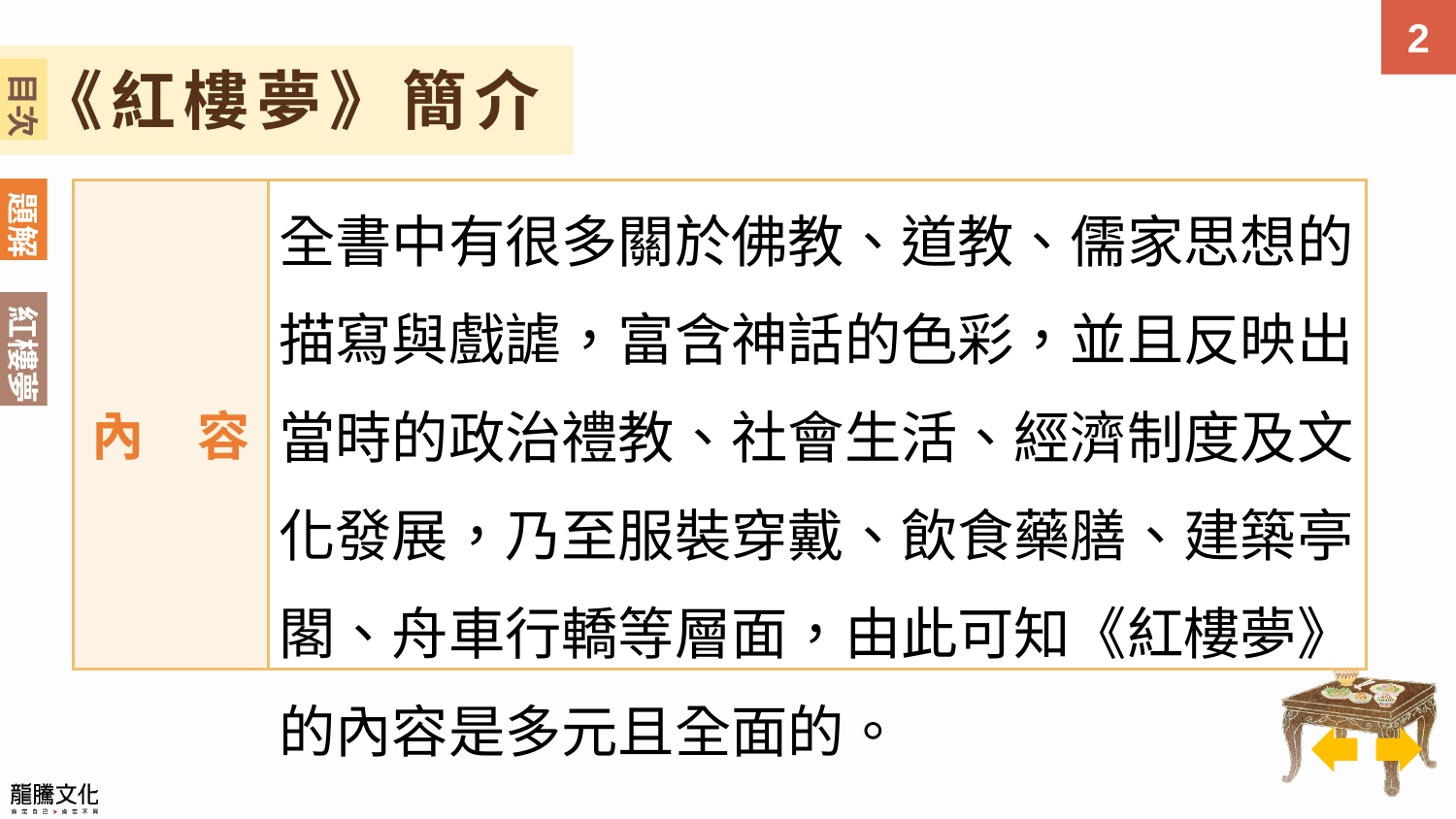

《紅樓夢》簡介
目次
| 內　容 | 全書中有很多關於佛教、道教、儒家思想的描寫與戲謔，富含神話的色彩，並且反映出當時的政治禮教、社會生活、經濟制度及文化發展，乃至服裝穿戴、飲食藥膳、建築亭閣、舟車行轎等層面，由此可知《紅樓夢》的內容是多元且全面的。 |
| --- | --- |
紅樓夢